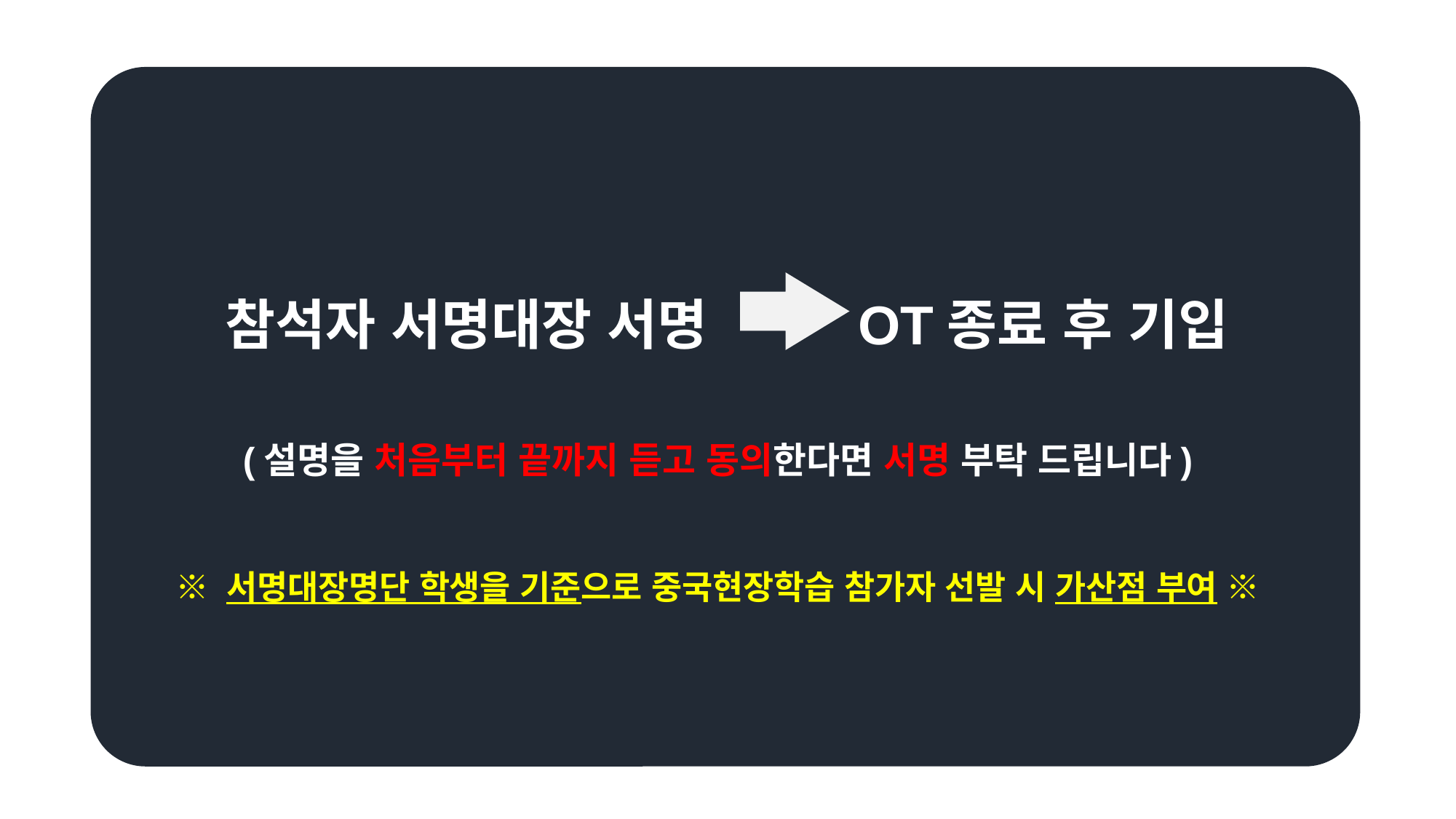

03

중국대학 등록금
비행기 발권
참석자 서명대장 서명         OT종료 후 기입

(설명을 처음부터 끝까지 듣고 동의한다면 서명 부탁 드립니다)

※ 서명대장명단 학생을 기준으로 중국현장학습 참가자 선발 시 가산점 부여 ※